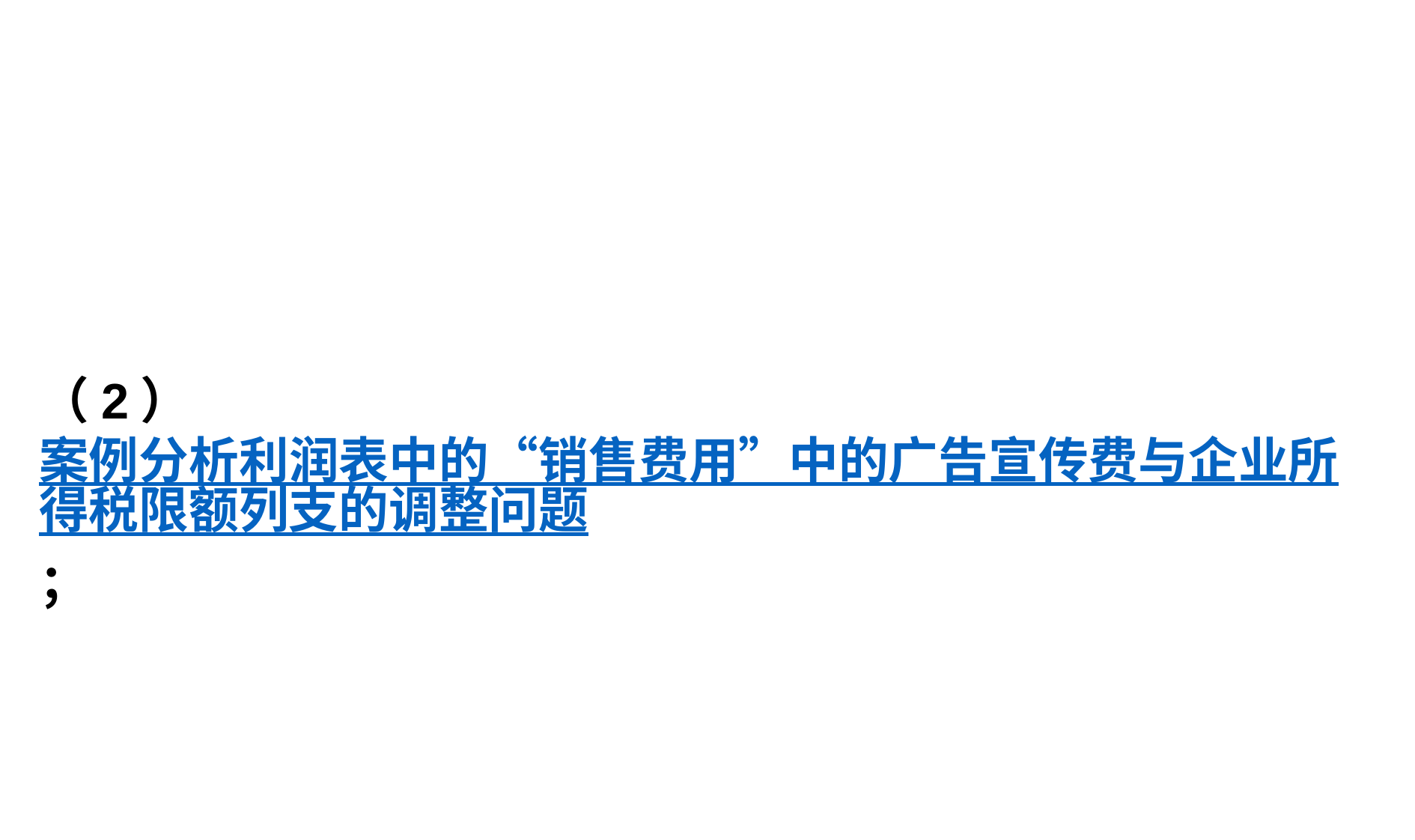

（2）案例分析利润表中的“销售费用”中的广告宣传费与企业所得税限额列支的调整问题；